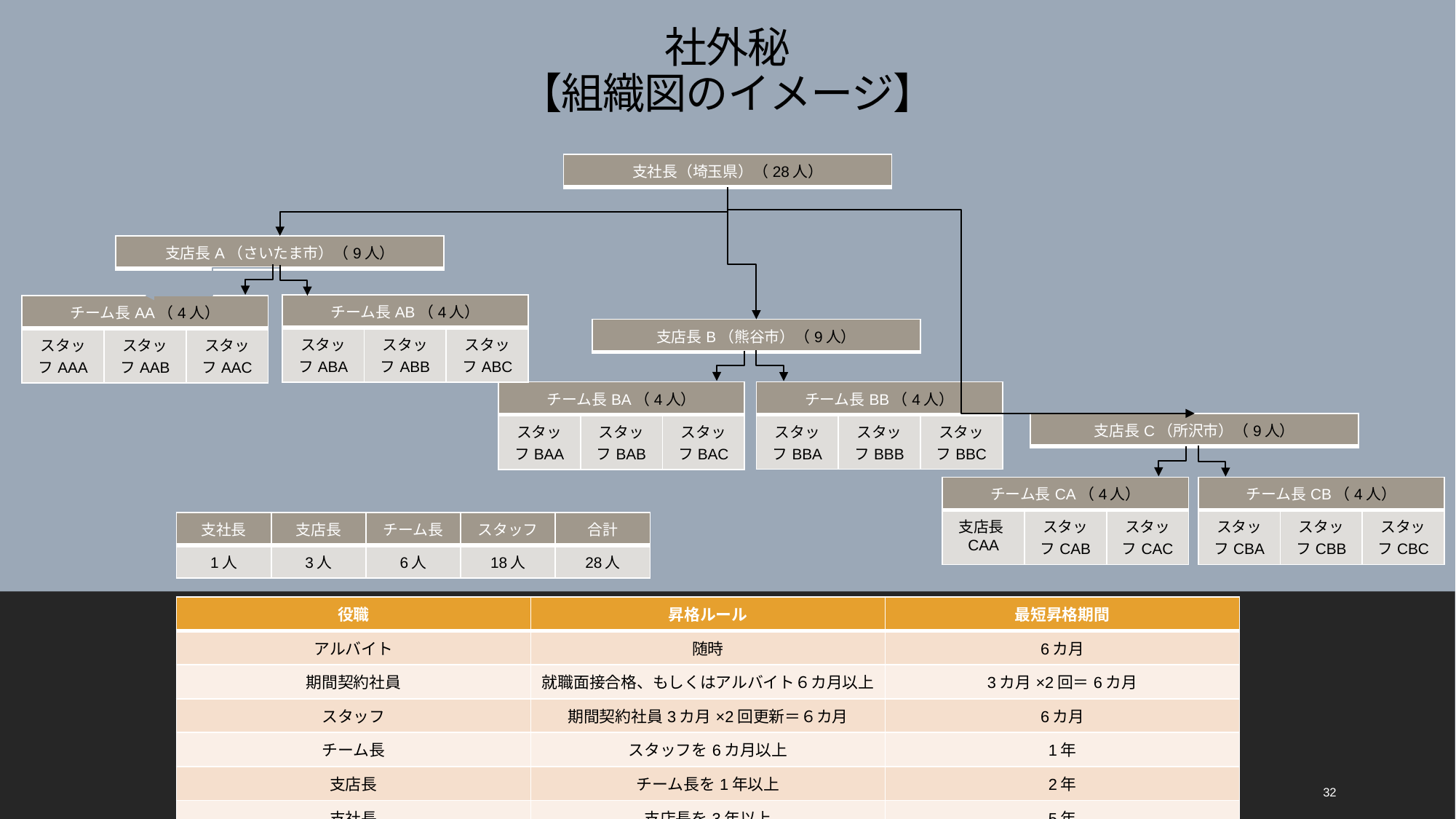

# 社外秘 【組織図のイメージ】
| 支社長（埼玉県）（28人） |
| --- |
| 支店長A（さいたま市）（9人） |
| --- |
| チーム長AB（4人） |  |  |
| --- | --- | --- |
| スタッフABA | スタッフABB | スタッフABC |
| チーム長AA（4人） |  |  |
| --- | --- | --- |
| スタッフAAA | スタッフAAB | スタッフAAC |
| 支店長B（熊谷市）（9人） |
| --- |
| チーム長BB（4人） |  |  |
| --- | --- | --- |
| スタッフBBA | スタッフBBB | スタッフBBC |
| チーム長BA（4人） |  |  |
| --- | --- | --- |
| スタッフBAA | スタッフBAB | スタッフBAC |
| 支店長C（所沢市）（9人） |
| --- |
| チーム長CA（4人） |  |  |
| --- | --- | --- |
| 支店長CAA | スタッフCAB | スタッフCAC |
| チーム長CB（4人） |  |  |
| --- | --- | --- |
| スタッフCBA | スタッフCBB | スタッフCBC |
| 支社長 | 支店長 | チーム長 | スタッフ | 合計 |
| --- | --- | --- | --- | --- |
| 1人 | 3人 | 6人 | 18人 | 28人 |

| 役職 | 昇格ルール | 最短昇格期間 |
| --- | --- | --- |
| アルバイト | 随時 | 6カ月 |
| 期間契約社員 | 就職面接合格、もしくはアルバイト６カ月以上 | 3カ月×2回＝6カ月 |
| スタッフ | 期間契約社員3カ月×2回更新＝６カ月 | 6カ月 |
| チーム長 | スタッフを6カ月以上 | 1年 |
| 支店長 | チーム長を1年以上 | 2年 |
| 支社長 | 支店長を3年以上 | 5年 |
32